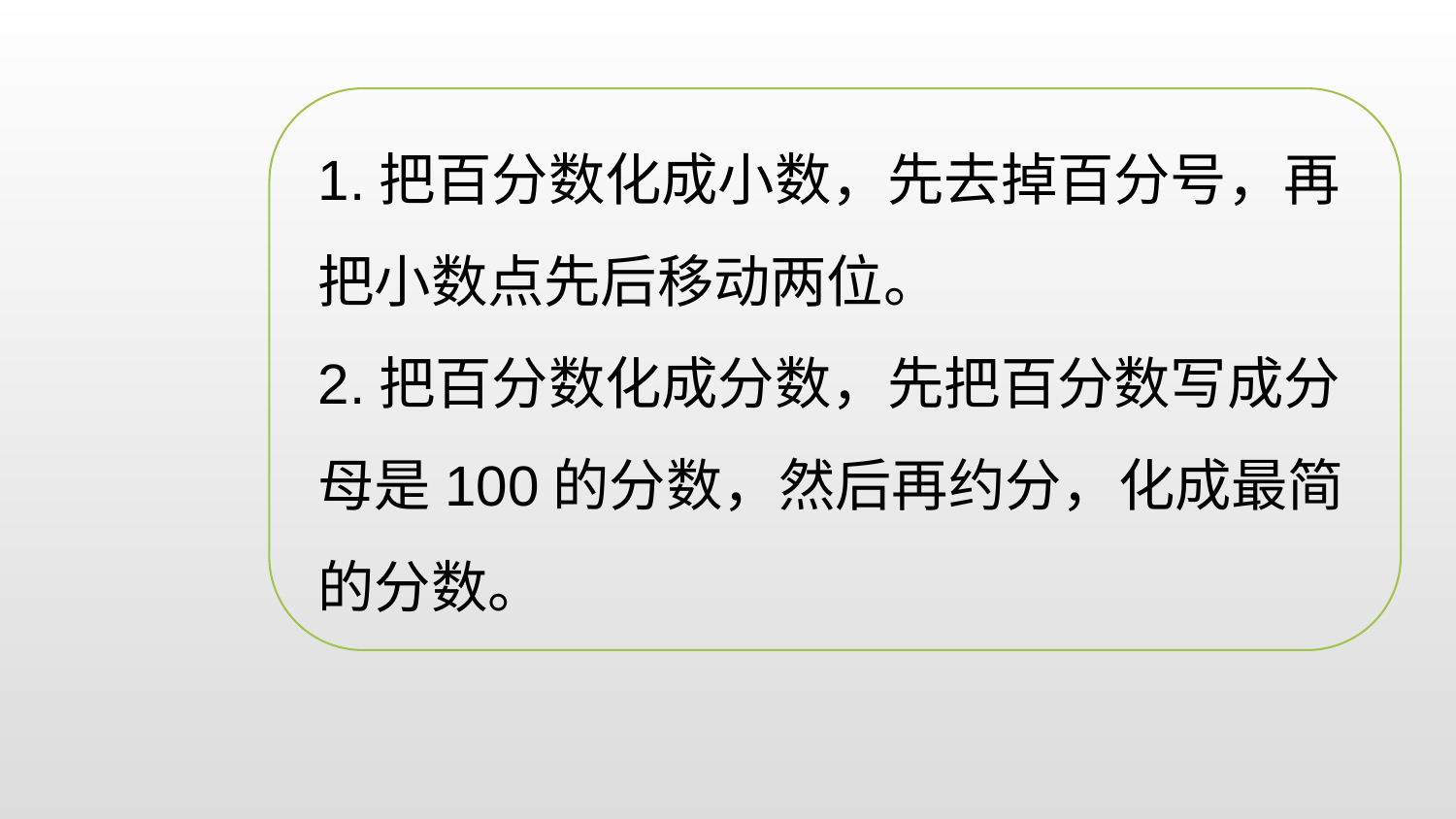

1.把百分数化成小数，先去掉百分号，再把小数点先后移动两位。
2.把百分数化成分数，先把百分数写成分母是100的分数，然后再约分，化成最简的分数。